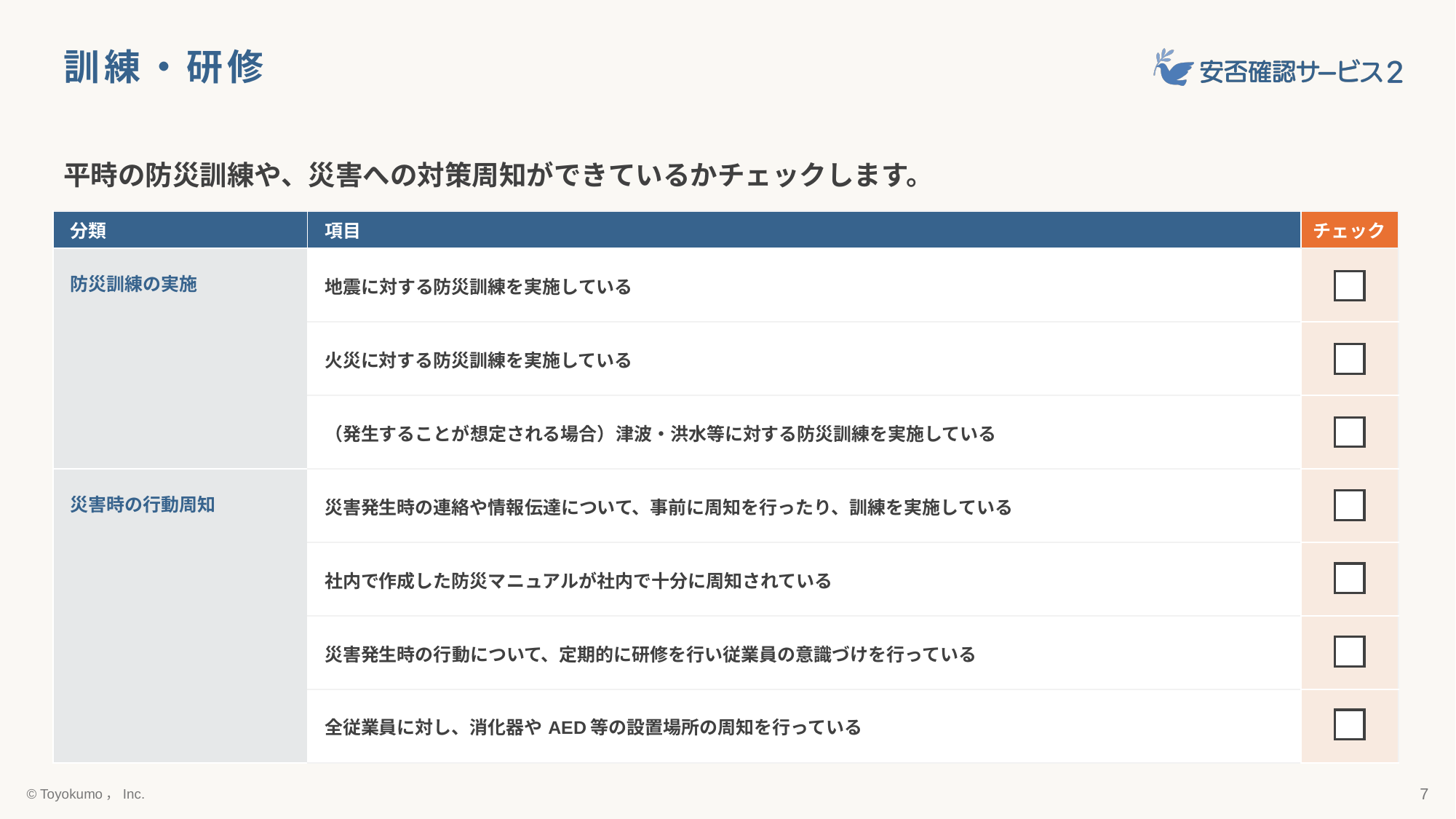

# 訓練・研修
平時の防災訓練や、災害への対策周知ができているかチェックします。
| 分類 | 項目 | チェック |
| --- | --- | --- |
| 防災訓練の実施 | 地震に対する防災訓練を実施している |  |
|  | 火災に対する防災訓練を実施している |  |
|  | （発生することが想定される場合）津波・洪水等に対する防災訓練を実施している |  |
| 災害時の行動周知 | 災害発生時の連絡や情報伝達について、事前に周知を行ったり、訓練を実施している |  |
|  | 社内で作成した防災マニュアルが社内で十分に周知されている |  |
|  | 災害発生時の行動について、定期的に研修を行い従業員の意識づけを行っている |  |
|  | 全従業員に対し、消化器やAED等の設置場所の周知を行っている |  |

7
© Toyokumo，Inc.